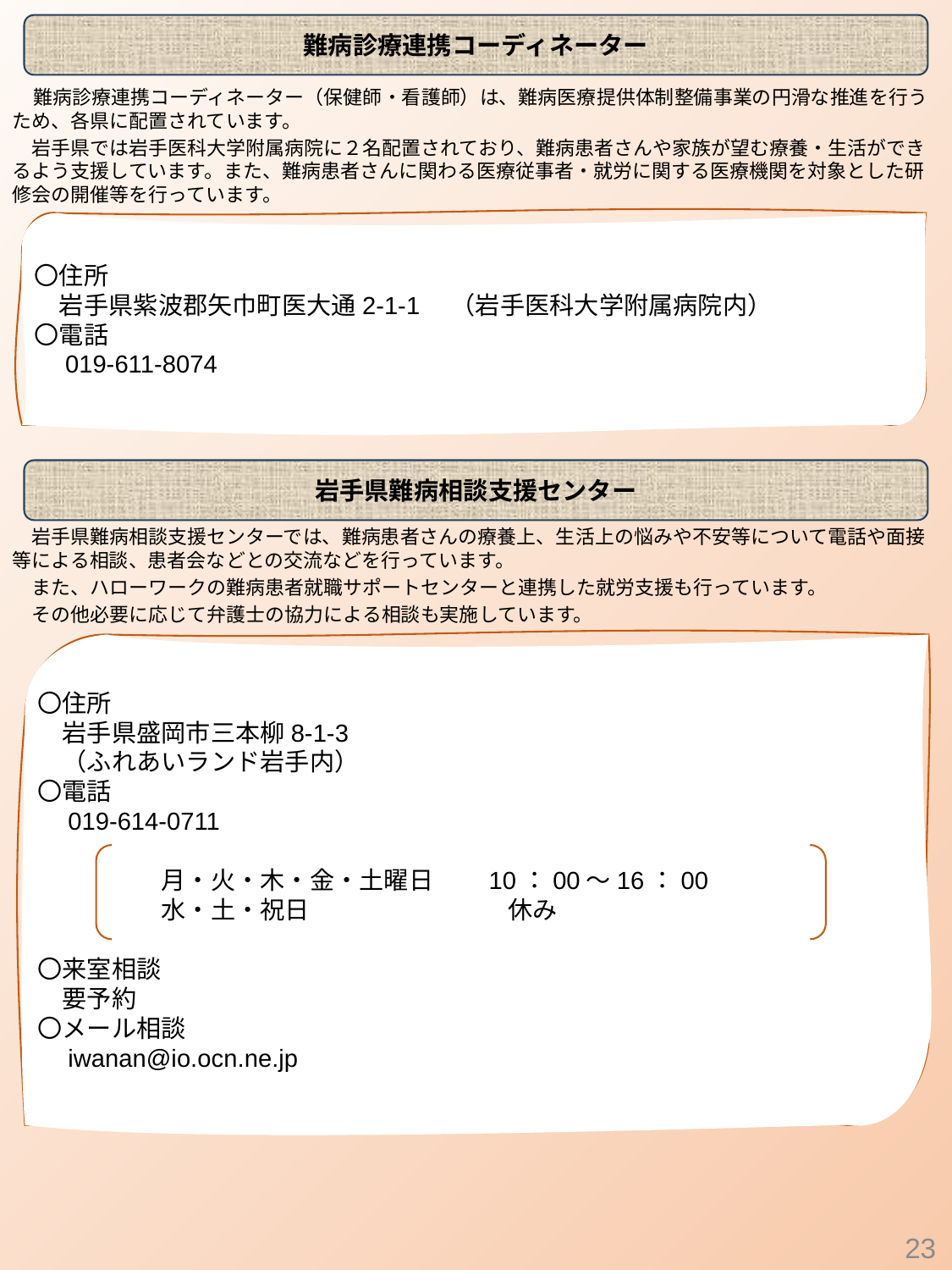

難病診療連携コーディネーター
　難病診療連携コーディネーター（保健師・看護師）は、難病医療提供体制整備事業の円滑な推進を行うため、各県に配置されています。
　岩手県では岩手医科大学附属病院に２名配置されており、難病患者さんや家族が望む療養・生活ができるよう支援しています。また、難病患者さんに関わる医療従事者・就労に関する医療機関を対象とした研修会の開催等を行っています。

〇住所
　岩手県紫波郡矢巾町医大通2-1-1　（岩手医科大学附属病院内）
〇電話
　019-611-8074
岩手県難病相談支援センター
　岩手県難病相談支援センターでは、難病患者さんの療養上、生活上の悩みや不安等について電話や面接等による相談、患者会などとの交流などを行っています。
　また、ハローワークの難病患者就職サポートセンターと連携した就労支援も行っています。
　その他必要に応じて弁護士の協力による相談も実施しています。

〇住所
　岩手県盛岡市三本柳8-1-3
　（ふれあいランド岩手内）
〇電話
　019-614-0711

　　　　　月・火・木・金・土曜日　　10：00～16：00
　　　　　水・土・祝日　　　　　　　　休み

〇来室相談
　要予約
〇メール相談
　iwanan@io.ocn.ne.jp

23